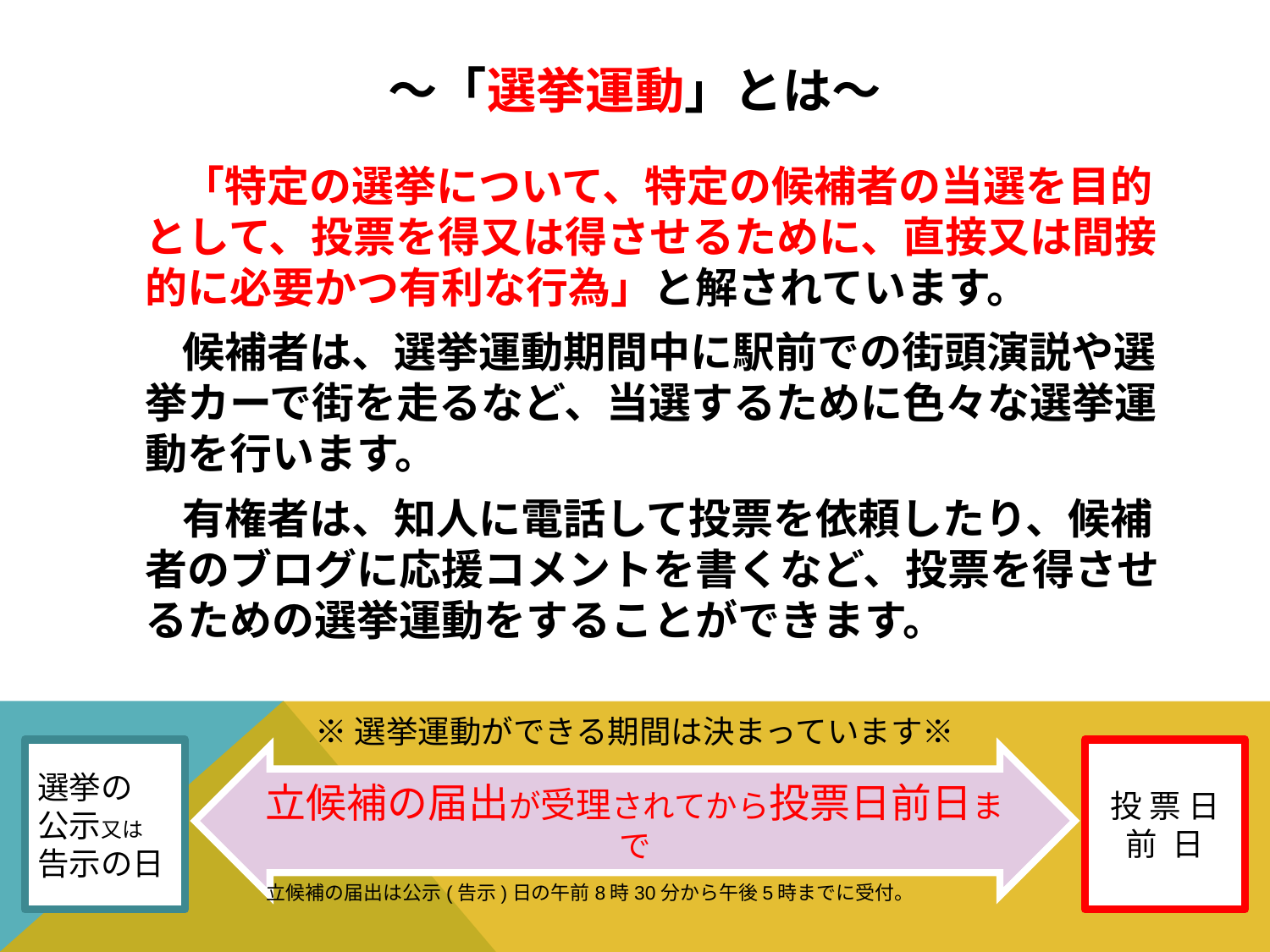

# ～「選挙運動」とは～
　　「特定の選挙について、特定の候補者の当選を目的として、投票を得又は得させるために、直接又は間接的に必要かつ有利な行為」と解されています。
　　候補者は、選挙運動期間中に駅前での街頭演説や選挙カーで街を走るなど、当選するために色々な選挙運動を行います。
　　有権者は、知人に電話して投票を依頼したり、候補者のブログに応援コメントを書くなど、投票を得させるための選挙運動をすることができます。
※選挙運動ができる期間は決まっています※
選挙の
公示又は告示の日
投 票 日
前  日
立候補の届出が受理されてから投票日前日まで
立候補の届出は公示(告示)日の午前8時30分から午後5時までに受付。